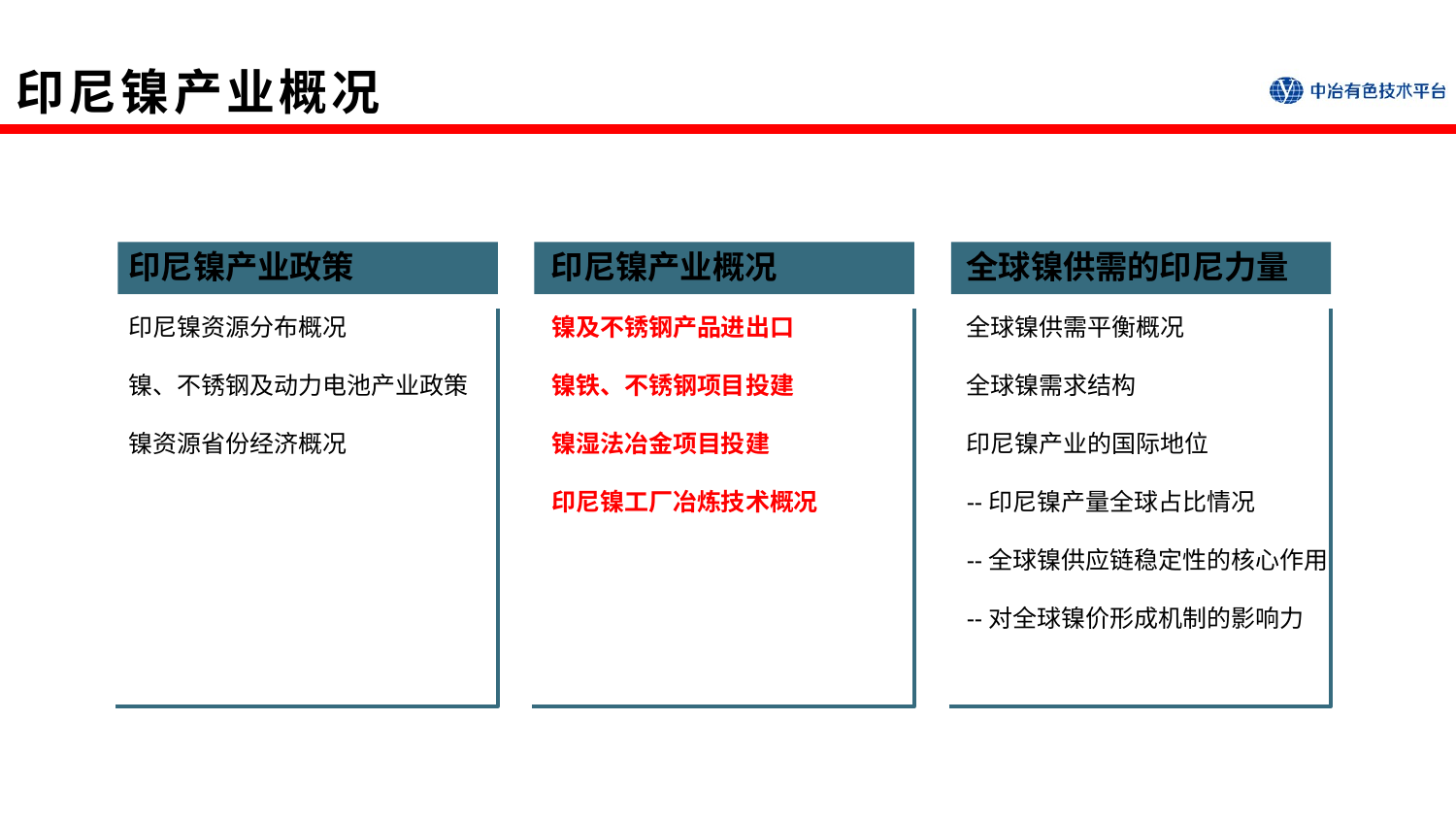

# 印尼镍产业概况

印尼镍产业政策
印尼镍产业概况
全球镍供需的印尼力量

印尼镍资源分布概况

镍、不锈钢及动力电池产业政策

镍资源省份经济概况
镍及不锈钢产品进出口

镍铁、不锈钢项目投建

镍湿法冶金项目投建

印尼镍工厂冶炼技术概况
全球镍供需平衡概况

全球镍需求结构

印尼镍产业的国际地位

--印尼镍产量全球占比情况

--全球镍供应链稳定性的核心作用

--对全球镍价形成机制的影响力